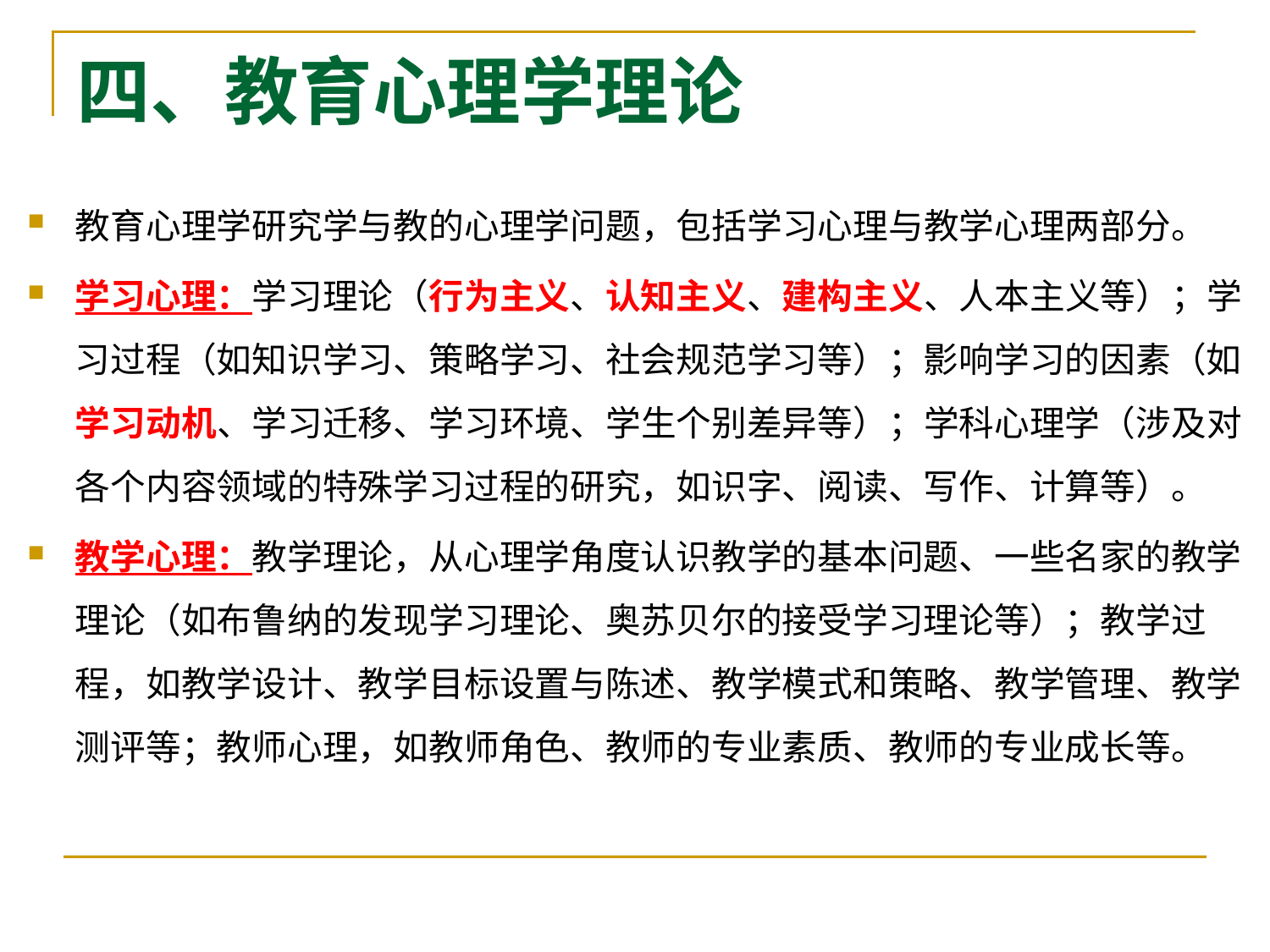

# 四、教育心理学理论
教育心理学研究学与教的心理学问题，包括学习心理与教学心理两部分。
学习心理：学习理论（行为主义、认知主义、建构主义、人本主义等）；学习过程（如知识学习、策略学习、社会规范学习等）；影响学习的因素（如学习动机、学习迁移、学习环境、学生个别差异等）；学科心理学（涉及对各个内容领域的特殊学习过程的研究，如识字、阅读、写作、计算等）。
教学心理：教学理论，从心理学角度认识教学的基本问题、一些名家的教学理论（如布鲁纳的发现学习理论、奥苏贝尔的接受学习理论等）；教学过程，如教学设计、教学目标设置与陈述、教学模式和策略、教学管理、教学测评等；教师心理，如教师角色、教师的专业素质、教师的专业成长等。